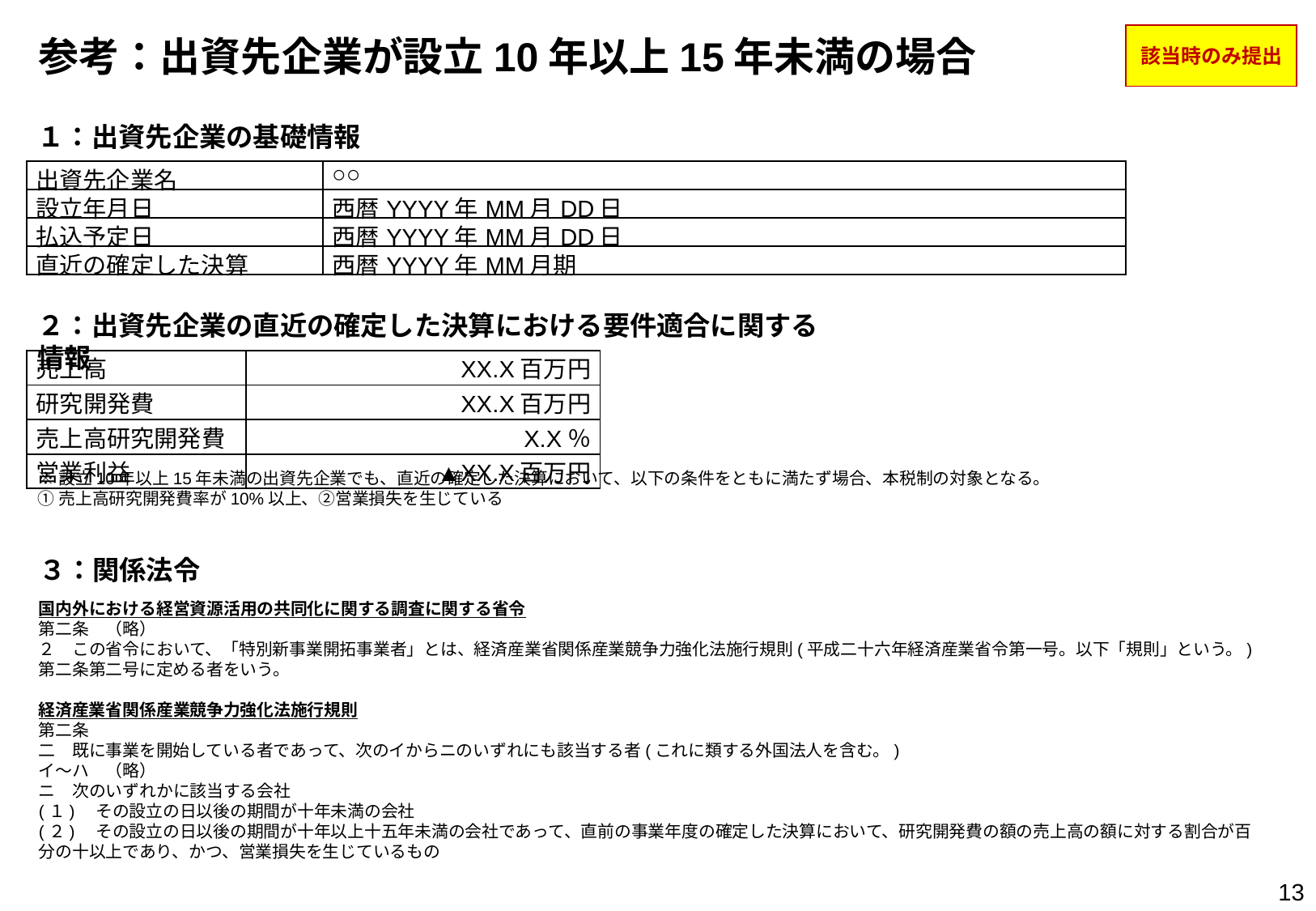

# 参考：出資先企業が設立10年以上15年未満の場合
該当時のみ提出
１：出資先企業の基礎情報
| 出資先企業名 | ○○ |
| --- | --- |
| 設立年月日 | 西暦YYYY年MM月DD日 |
| 払込予定日 | 西暦YYYY年MM月DD日 |
| 直近の確定した決算 | 西暦YYYY年MM月期 |
２：出資先企業の直近の確定した決算における要件適合に関する情報
| 売上高 | XX.X百万円 |
| --- | --- |
| 研究開発費 | XX.X百万円 |
| 売上高研究開発費 | X.X％ |
| 営業利益 | ▲XX.X百万円 |
※設立10年以上15年未満の出資先企業でも、直近の確定した決算において、以下の条件をともに満たず場合、本税制の対象となる。
①売上高研究開発費率が10%以上、②営業損失を生じている
３：関係法令
国内外における経営資源活用の共同化に関する調査に関する省令
第二条　（略）
２　この省令において、「特別新事業開拓事業者」とは、経済産業省関係産業競争力強化法施行規則(平成二十六年経済産業省令第一号。以下「規則」という。)第二条第二号に定める者をいう。

経済産業省関係産業競争力強化法施行規則
第二条
二　既に事業を開始している者であって、次のイからニのいずれにも該当する者(これに類する外国法人を含む。)
イ～ハ　（略）
ニ　次のいずれかに該当する会社
(１)　その設立の日以後の期間が十年未満の会社
(２)　その設立の日以後の期間が十年以上十五年未満の会社であって、直前の事業年度の確定した決算において、研究開発費の額の売上高の額に対する割合が百分の十以上であり、かつ、営業損失を生じているもの
13